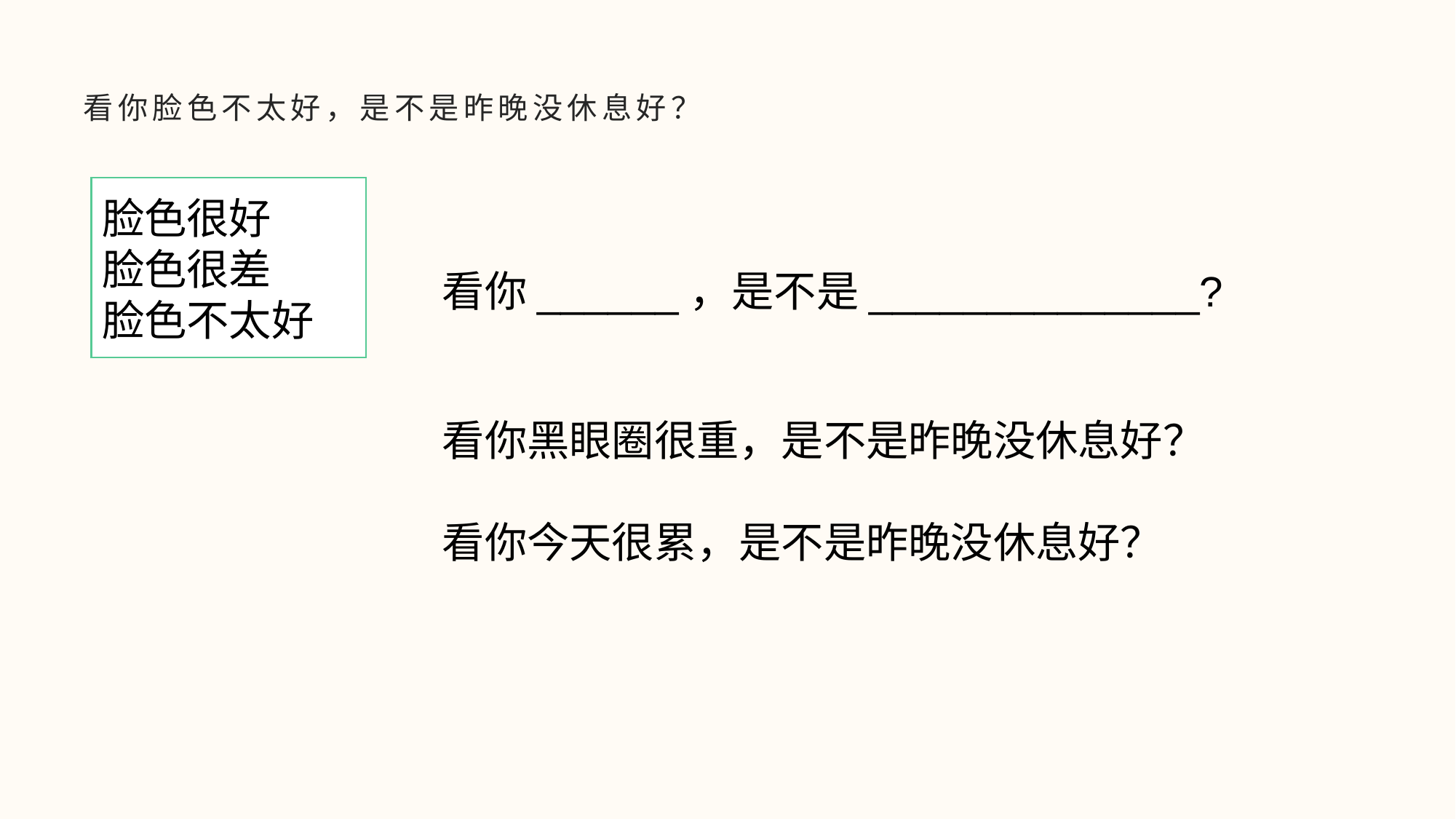

# 看你脸色不太好，是不是昨晚没休息好？

脸色很好
脸色很差
脸色不太好
看你______，是不是______________?
看你黑眼圈很重，是不是昨晚没休息好？
看你今天很累，是不是昨晚没休息好？